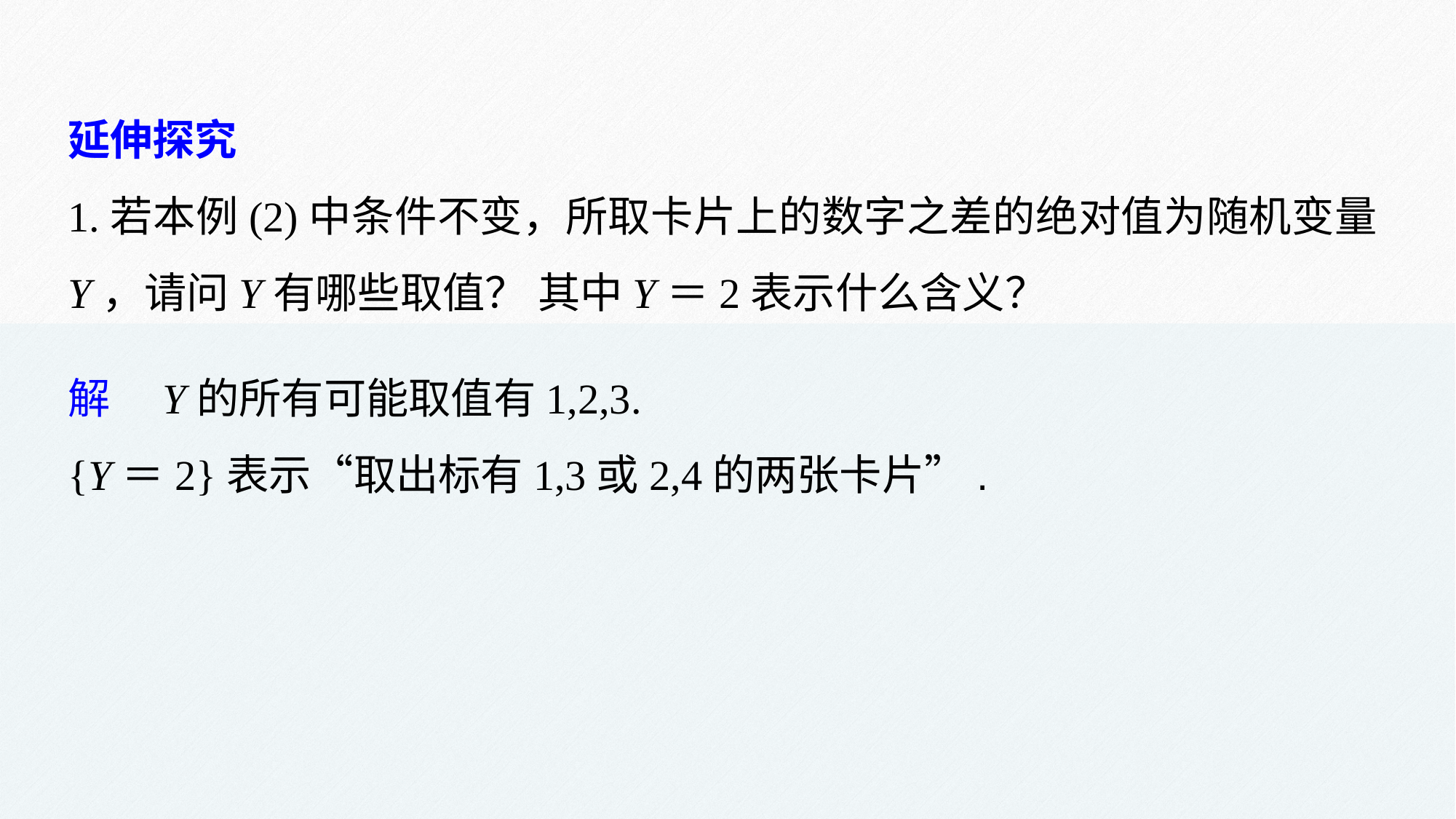

延伸探究
1.若本例(2)中条件不变，所取卡片上的数字之差的绝对值为随机变量Y，请问Y有哪些取值？ 其中Y＝2表示什么含义？
解　Y的所有可能取值有1,2,3.
{Y＝2}表示“取出标有1,3或2,4的两张卡片”.